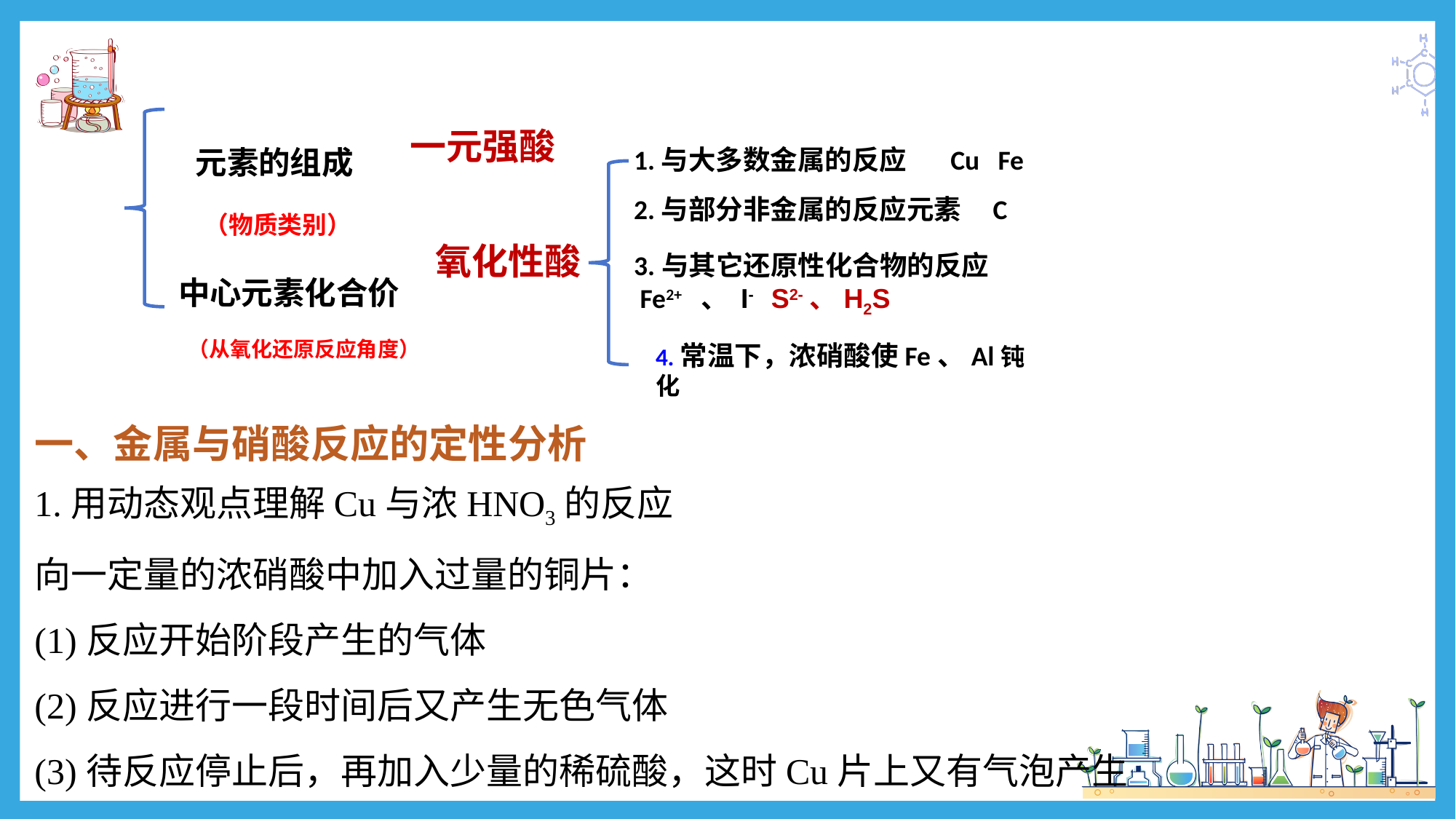

元素的组成
 （物质类别）

一元强酸
1.与大多数金属的反应      Cu   Fe

2.与部分非金属的反应元素    C
中心元素化合价
（从氧化还原反应角度）
氧化性酸
3.与其它还原性化合物的反应
 Fe2+  、 I-    S2-、H2S
4.常温下，浓硝酸使Fe、Al钝化
一、金属与硝酸反应的定性分析
1.用动态观点理解Cu与浓HNO3的反应
向一定量的浓硝酸中加入过量的铜片：
(1)反应开始阶段产生的气体
(2)反应进行一段时间后又产生无色气体
(3)待反应停止后，再加入少量的稀硫酸，这时Cu片上又有气泡产生